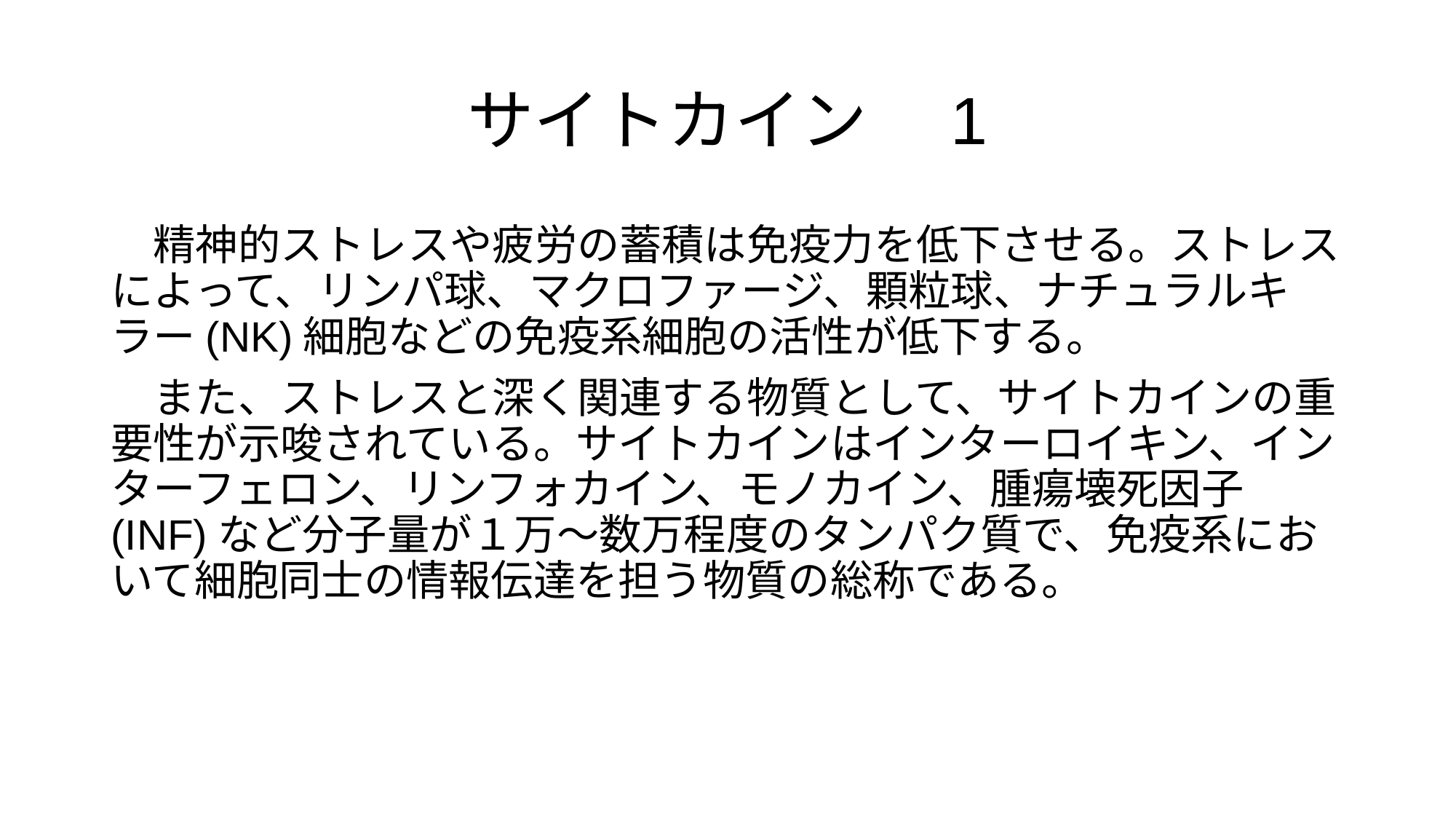

# サイトカイン　1
　精神的ストレスや疲労の蓄積は免疫力を低下させる。ストレスによって、リンパ球、マクロファージ、顆粒球、ナチュラルキラー(NK)細胞などの免疫系細胞の活性が低下する。
　また、ストレスと深く関連する物質として、サイトカインの重要性が示唆されている。サイトカインはインターロイキン、インターフェロン、リンフォカイン、モノカイン、腫瘍壊死因子(INF)など分子量が１万～数万程度のタンパク質で、免疫系において細胞同士の情報伝達を担う物質の総称である。